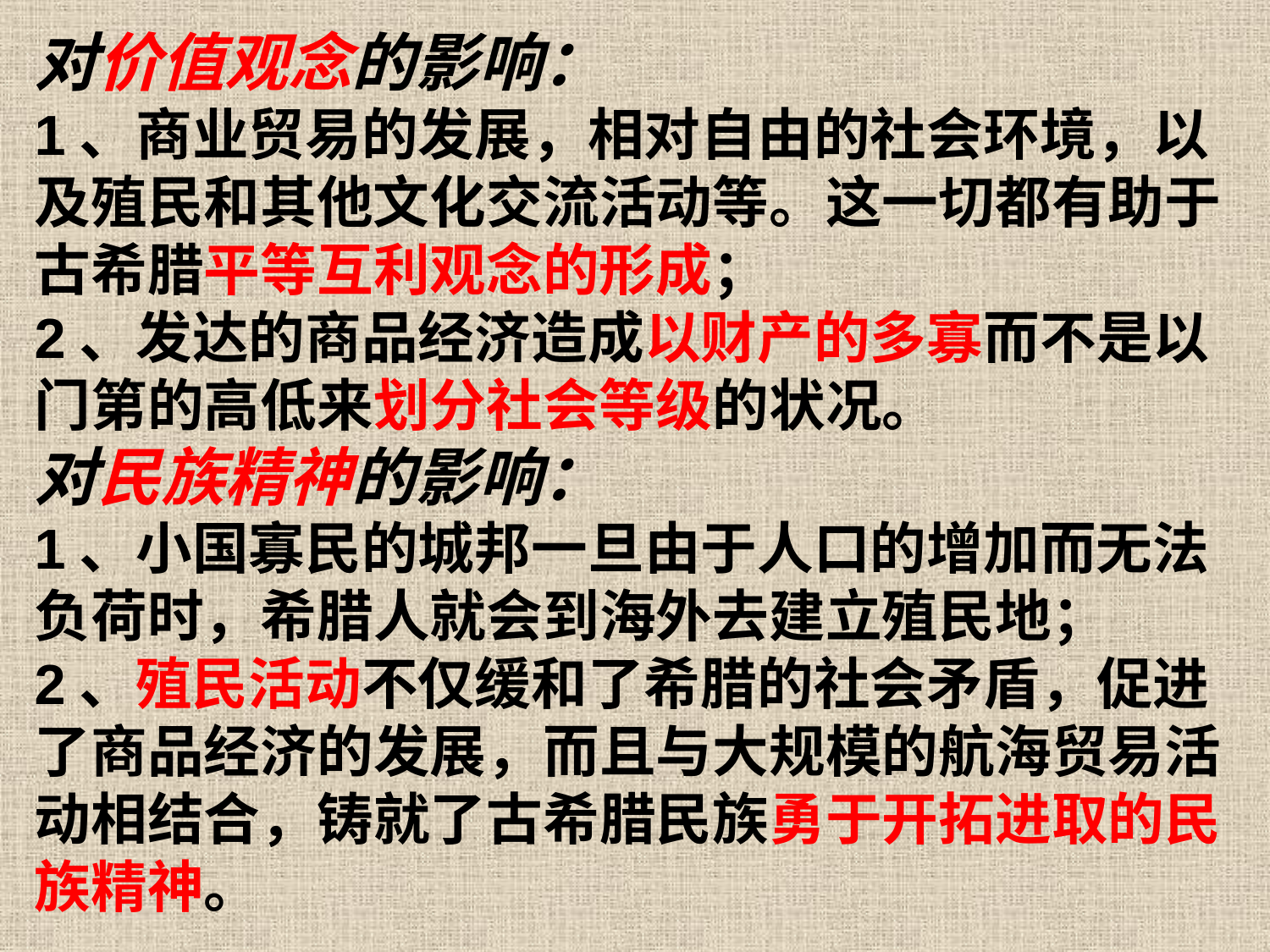

对价值观念的影响：
1、商业贸易的发展，相对自由的社会环境，以及殖民和其他文化交流活动等。这一切都有助于古希腊平等互利观念的形成；
2、发达的商品经济造成以财产的多寡而不是以门第的高低来划分社会等级的状况。
对民族精神的影响：
1、小国寡民的城邦一旦由于人口的增加而无法负荷时，希腊人就会到海外去建立殖民地；
2、殖民活动不仅缓和了希腊的社会矛盾，促进了商品经济的发展，而且与大规模的航海贸易活动相结合，铸就了古希腊民族勇于开拓进取的民族精神。